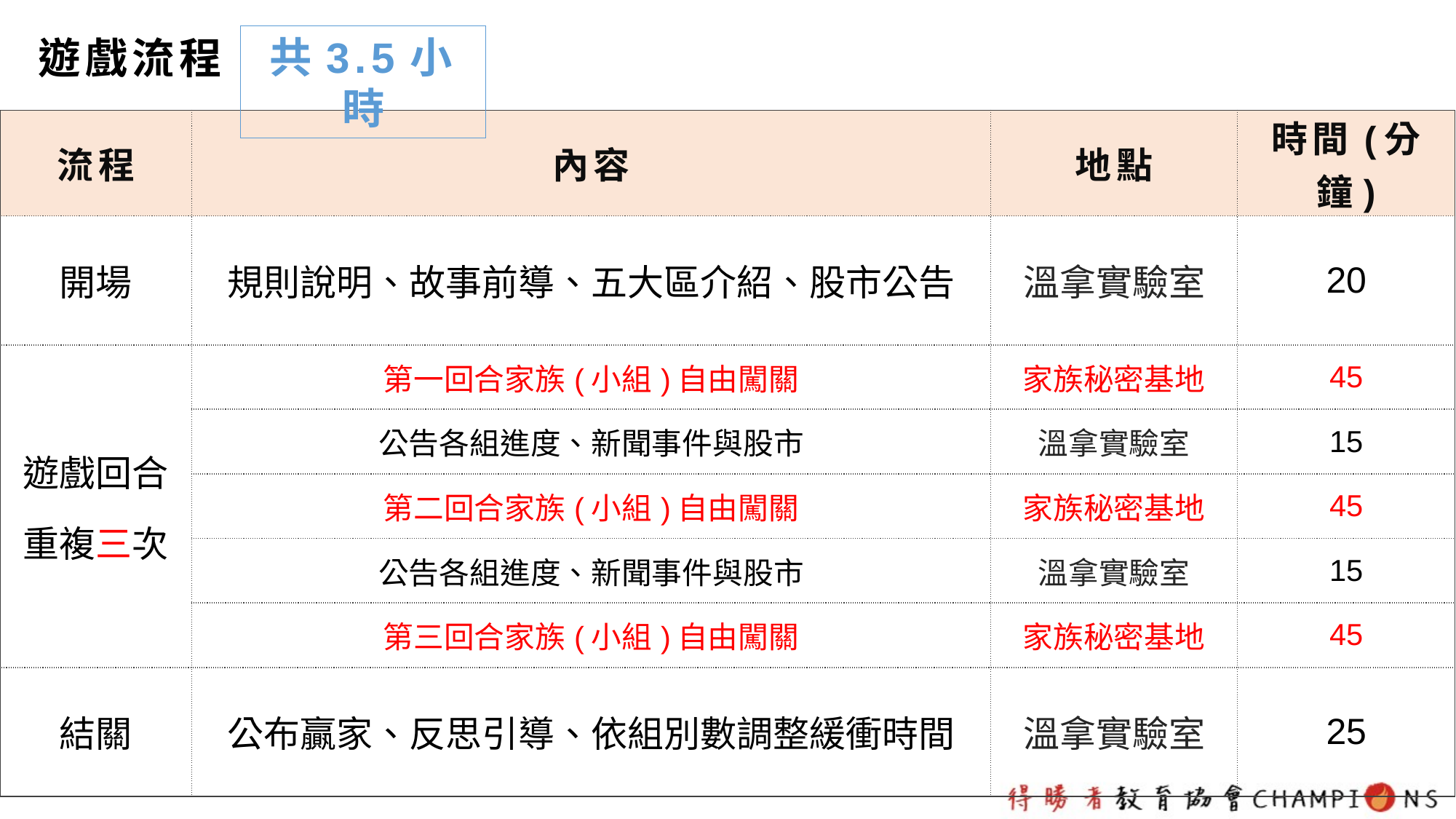

共3.5小時
遊戲流程
| 流程 | 內容 | 地點 | 時間(分鐘) |
| --- | --- | --- | --- |
| 開場 | 規則說明、故事前導、五大區介紹、股市公告 | 溫拿實驗室 | 20 |
| 遊戲回合 重複三次 | 第一回合家族(小組)自由闖關 | 家族秘密基地 | 45 |
|  | 公告各組進度、新聞事件與股市 | 溫拿實驗室 | 15 |
|  | 第二回合家族(小組)自由闖關 | 家族秘密基地 | 45 |
|  | 公告各組進度、新聞事件與股市 | 溫拿實驗室 | 15 |
|  | 第三回合家族(小組)自由闖關 | 家族秘密基地 | 45 |
| 結關 | 公布贏家、反思引導、依組別數調整緩衝時間 | 溫拿實驗室 | 25 |